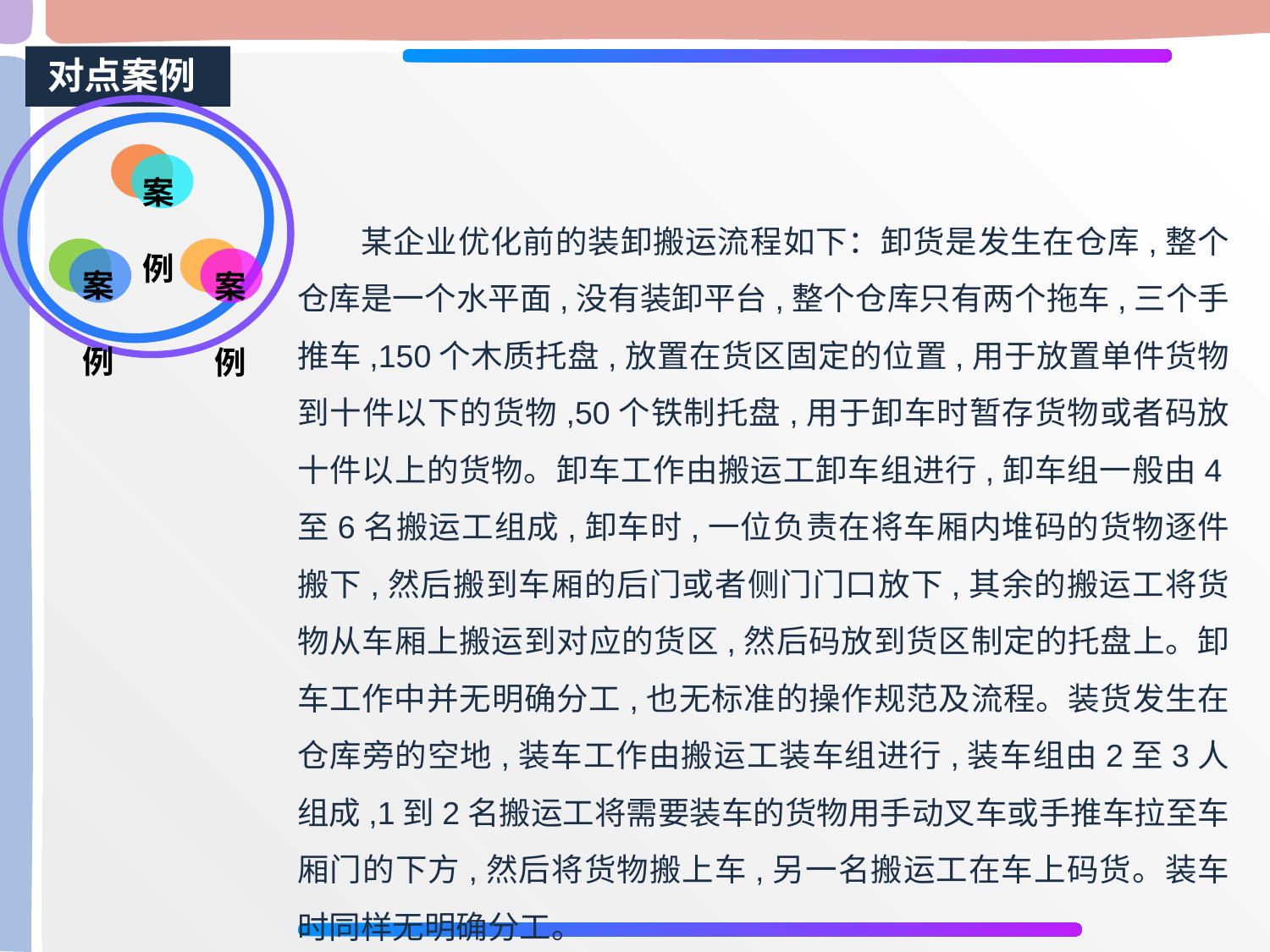

对点案例

案  例

案  例
案  例

某企业优化前的装卸搬运流程如下：卸货是发生在仓库,整个仓库是一个水平面,没有装卸平台,整个仓库只有两个拖车,三个手推车,150个木质托盘,放置在货区固定的位置,用于放置单件货物到十件以下的货物,50个铁制托盘,用于卸车时暂存货物或者码放十件以上的货物。卸车工作由搬运工卸车组进行,卸车组一般由4至6名搬运工组成,卸车时,一位负责在将车厢内堆码的货物逐件搬下,然后搬到车厢的后门或者侧门门口放下,其余的搬运工将货物从车厢上搬运到对应的货区,然后码放到货区制定的托盘上。卸车工作中并无明确分工,也无标准的操作规范及流程。装货发生在仓库旁的空地,装车工作由搬运工装车组进行,装车组由2至3人组成,1到2名搬运工将需要装车的货物用手动叉车或手推车拉至车厢门的下方,然后将货物搬上车,另一名搬运工在车上码货。装车时同样无明确分工。